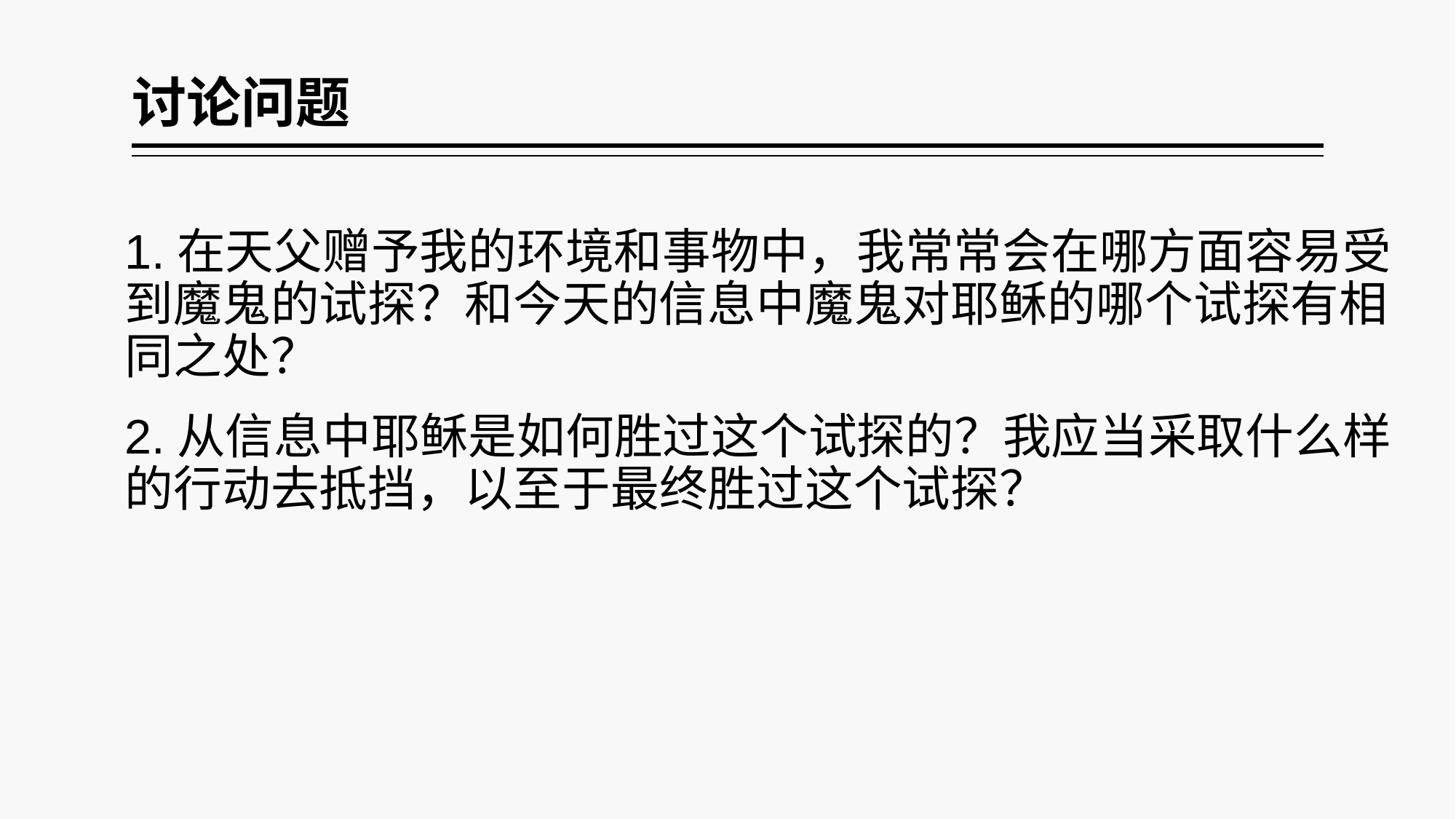

# 讨论问题
1.在天父赠予我的环境和事物中，我常常会在哪方面容易受到魔鬼的试探？和今天的信息中魔鬼对耶稣的哪个试探有相同之处？
2.从信息中耶稣是如何胜过这个试探的？我应当采取什么样的行动去抵挡，以至于最终胜过这个试探？